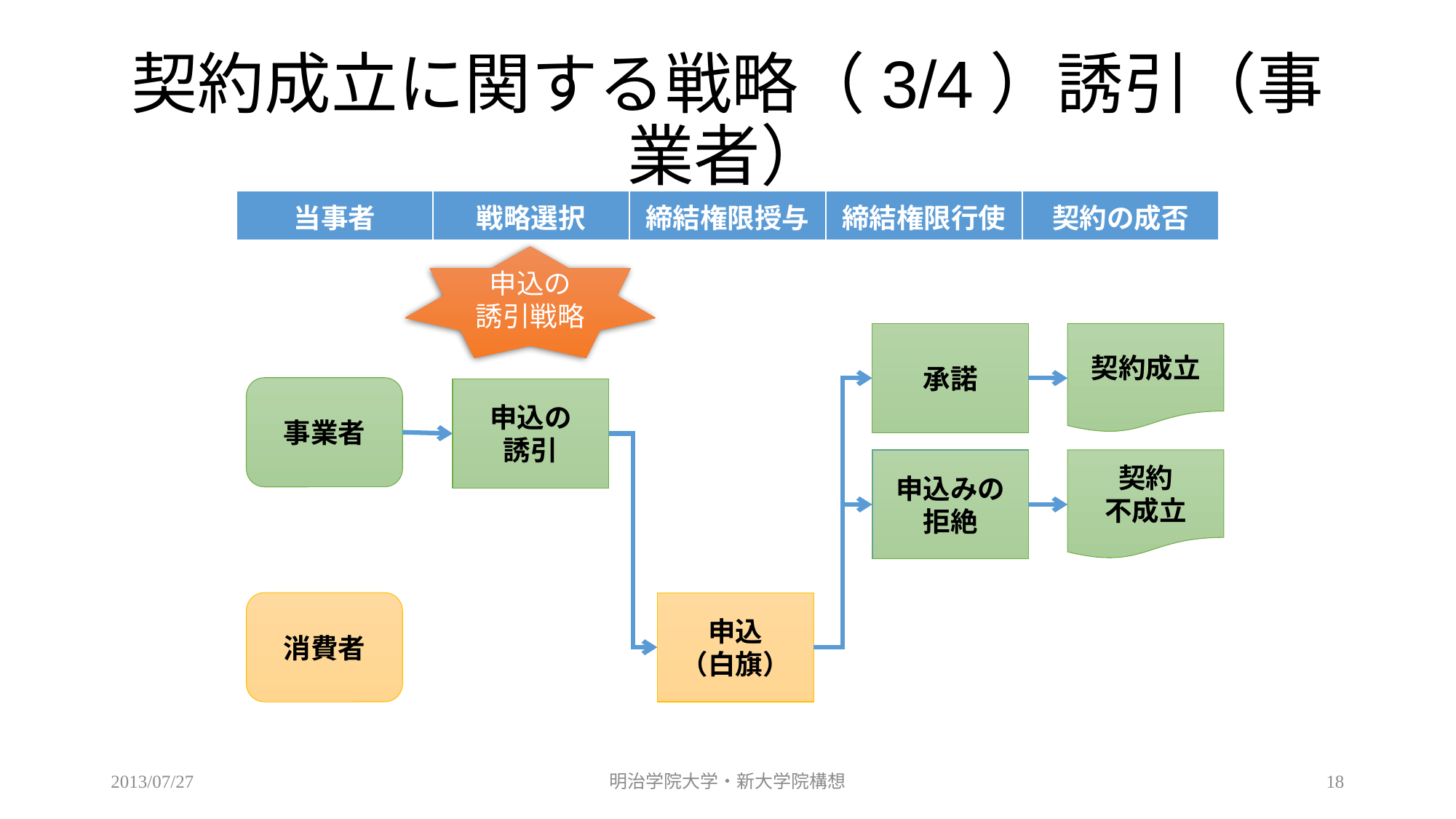

# 契約成立に関する戦略（3/4）誘引（事業者）
| 当事者 | 戦略選択 | 締結権限授与 | 締結権限行使 | 契約の成否 |
| --- | --- | --- | --- | --- |
申込の
誘引戦略
承諾
契約成立
事業者
申込の
誘引
申込みの
拒絶
契約
不成立
消費者
申込
（白旗）
2013/07/27
明治学院大学・新大学院構想
18